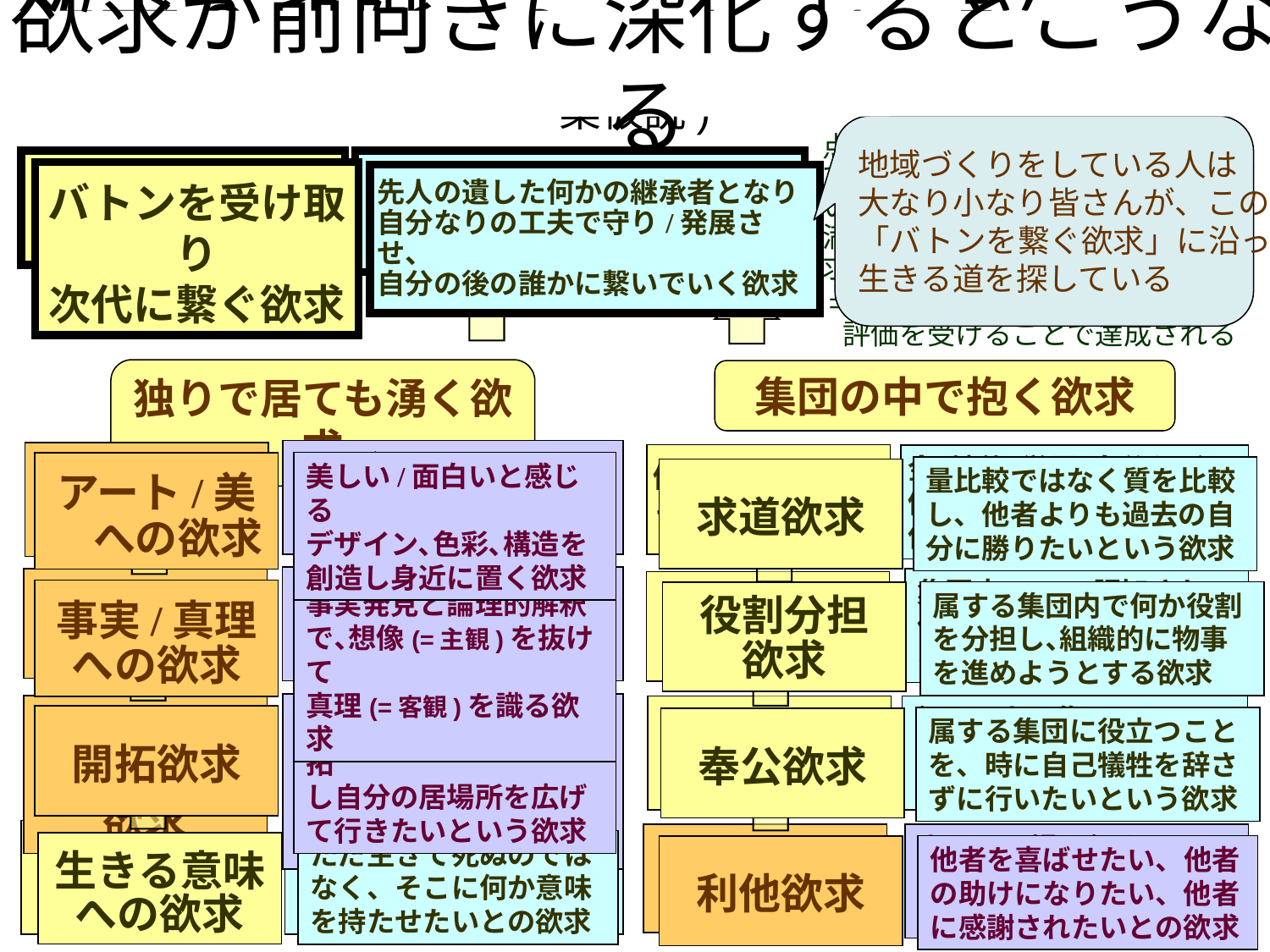

欲求９段階(２×４ ＋１)説(藻谷の作業仮説)
欲求が前向きに深化するとこうなる
地域づくりをしている人は
大なり小なり皆さんが、この
「バトンを繋ぐ欲求」に沿って
生きる道を探している
点数化できる優越ではなく、比較できないかけがえのなさ(=代りがいない自分､代わりがいない相手､満ち足りた人間関係)を目指す欲求
⇒ 他者と交わり､他者からの絶対評価を受けることで達成される
かけがえのない人生への欲求

自他の比較にこだわらず、自分に自然体で満ち足り、その上で他者と自然体で認め合いたいとの欲求

バトンを受け取り
次代に繋ぐ欲求

先人の遺した何かの継承者となり
自分なりの工夫で守り/発展させ、
自分の後の誰かに繋いでいく欲求

独りで居ても湧く欲求
集団の中で抱く欲求
シンボル(服飾､小物など)を
身に着けることで己を
補強したいという欲求

お守り欲求

優劣がつく指標 　での優越欲求

金･地位･学歴･身分など､
優劣が比較できる指標で
他に勝りたいとの欲求
美しい/面白いと感じる
デザイン､色彩､構造を
創造し身近に置く欲求

アート/美　への欲求
量比較ではなく質を比較し、他者よりも過去の自分に勝りたいという欲求

求道欲求

ものごとの原因や因果
関係､過去や未来､未知
の世界を想像する欲求
集団内で存在を認知され､
他に共感し､他から共感
もされたいという欲求

想像欲求

共感欲求

事実発見と論理的解釈
で､想像(=主観)を抜けて
真理(=客観)を識る欲求

事実/真理への欲求
属する集団内で何か役割を分担し､組織的に物事
を進めようとする欲求
役割分担
欲求

他者に侵害されない、己
の領分(居場所･時間･権利等)
を保持したいという欲求

個我（=エゴ）確立の欲求

帰属欲求

何かの人間集団に属したい (メンバーになりたい)という欲求
物理/ネット空間を開拓
し自分の居場所を広げ
て行きたいという欲求

開拓欲求

属する集団に役立つこと
を、時に自己犠牲を辞さ
ずに行いたいという欲求

奉公欲求

生存欲求

食べて寝て、生き続け
たいという、最も基本
的で本能的な欲求
人のいる場に行きたい、誰かと話したい、誰かと一緒に生きたいとの欲求

共生欲求

ただ生きて死ぬのでは
なく、そこに何か意味
を持たせたいとの欲求

生きる意味への欲求
他者を喜ばせたい、他者
の助けになりたい、他者
に感謝されたいとの欲求

利他欲求